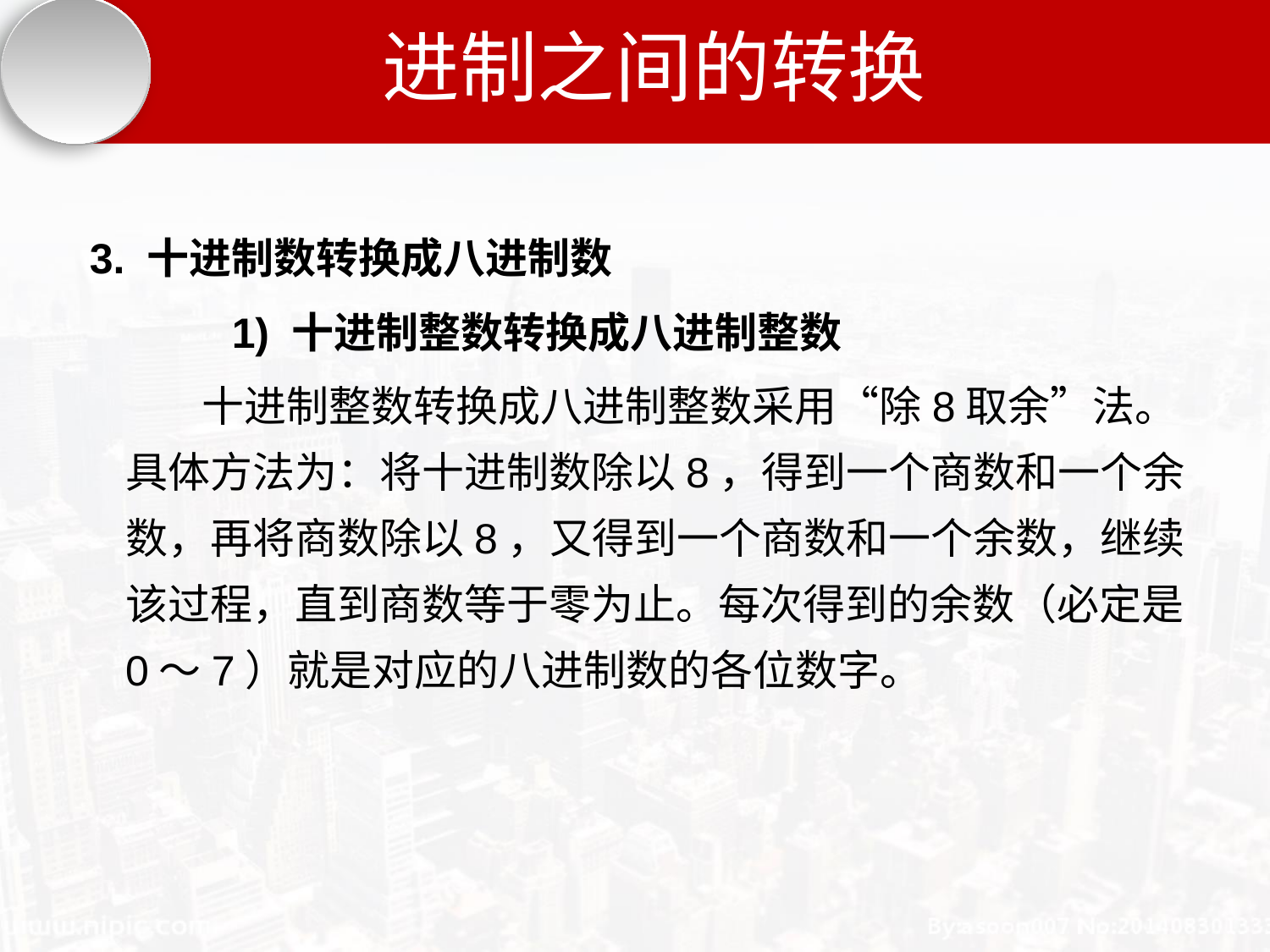

# 进制之间的转换
 3. 十进制数转换成八进制数
             1) 十进制整数转换成八进制整数
            十进制整数转换成八进制整数采用“除8取余”法。具体方法为：将十进制数除以8，得到一个商数和一个余数，再将商数除以8，又得到一个商数和一个余数，继续该过程，直到商数等于零为止。每次得到的余数（必定是0～7）就是对应的八进制数的各位数字。
39